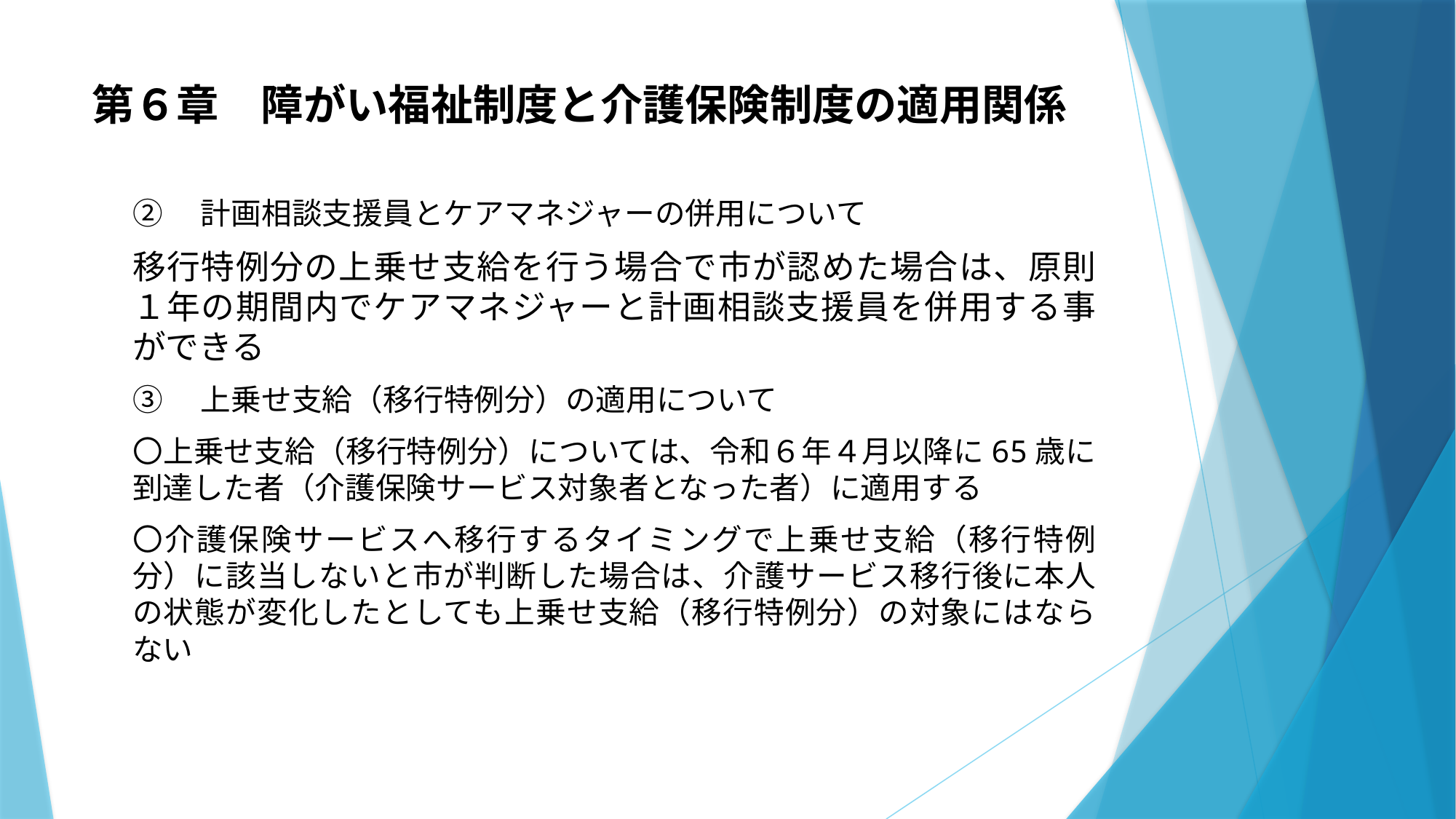

# 第６章　障がい福祉制度と介護保険制度の適用関係
②　計画相談支援員とケアマネジャーの併用について
移行特例分の上乗せ支給を行う場合で市が認めた場合は、原則１年の期間内でケアマネジャーと計画相談支援員を併用する事ができる
③　上乗せ支給（移行特例分）の適用について
〇上乗せ支給（移行特例分）については、令和６年４月以降に65歳に到達した者（介護保険サービス対象者となった者）に適用する
〇介護保険サービスへ移行するタイミングで上乗せ支給（移行特例分）に該当しないと市が判断した場合は、介護サービス移行後に本人の状態が変化したとしても上乗せ支給（移行特例分）の対象にはならない